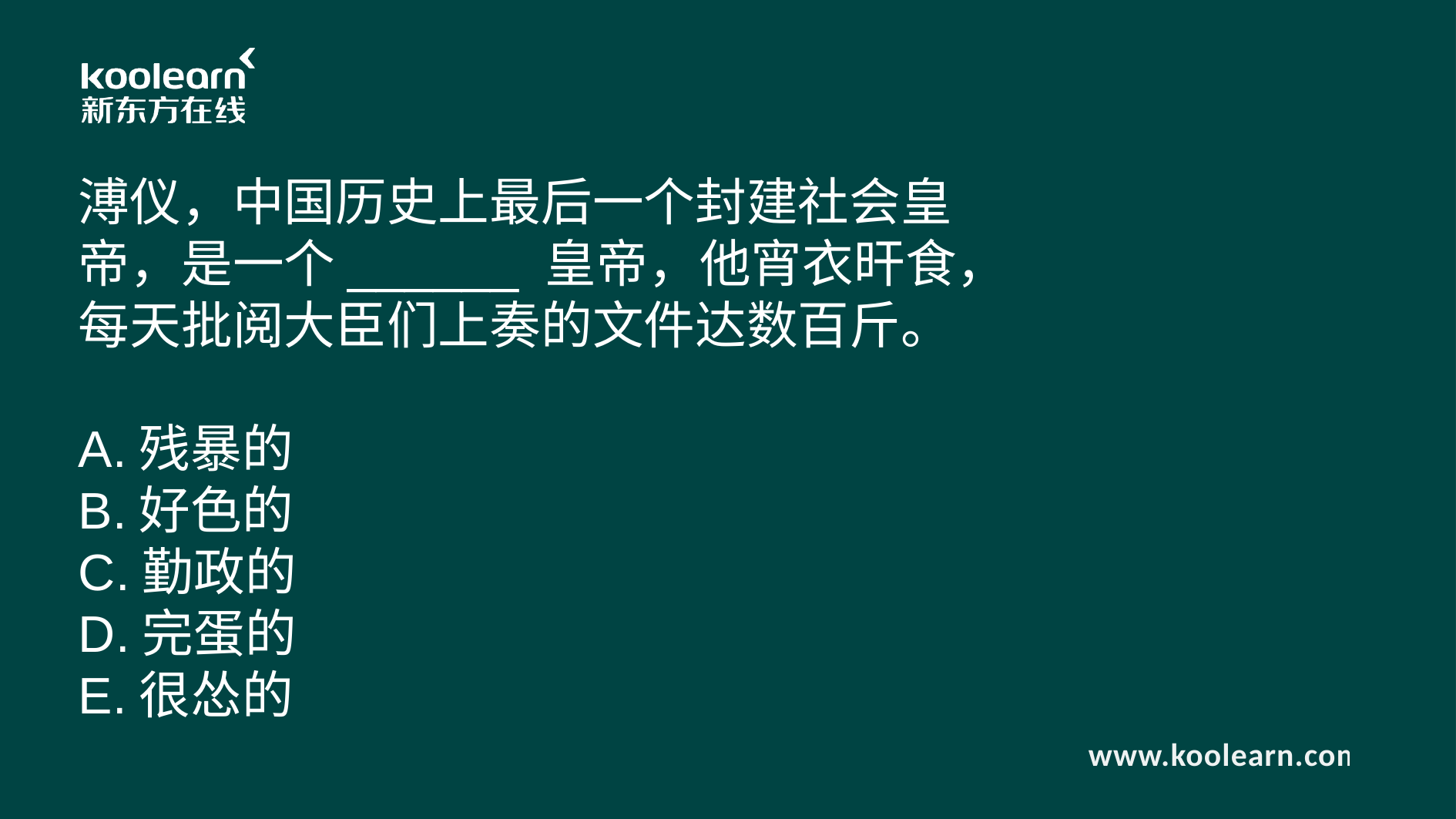

溥仪，中国历史上最后一个封建社会皇帝，是一个______ 皇帝，他宵衣旰食，每天批阅大臣们上奏的文件达数百斤。

A.残暴的
B.好色的
C.勤政的
D.完蛋的
E.很怂的